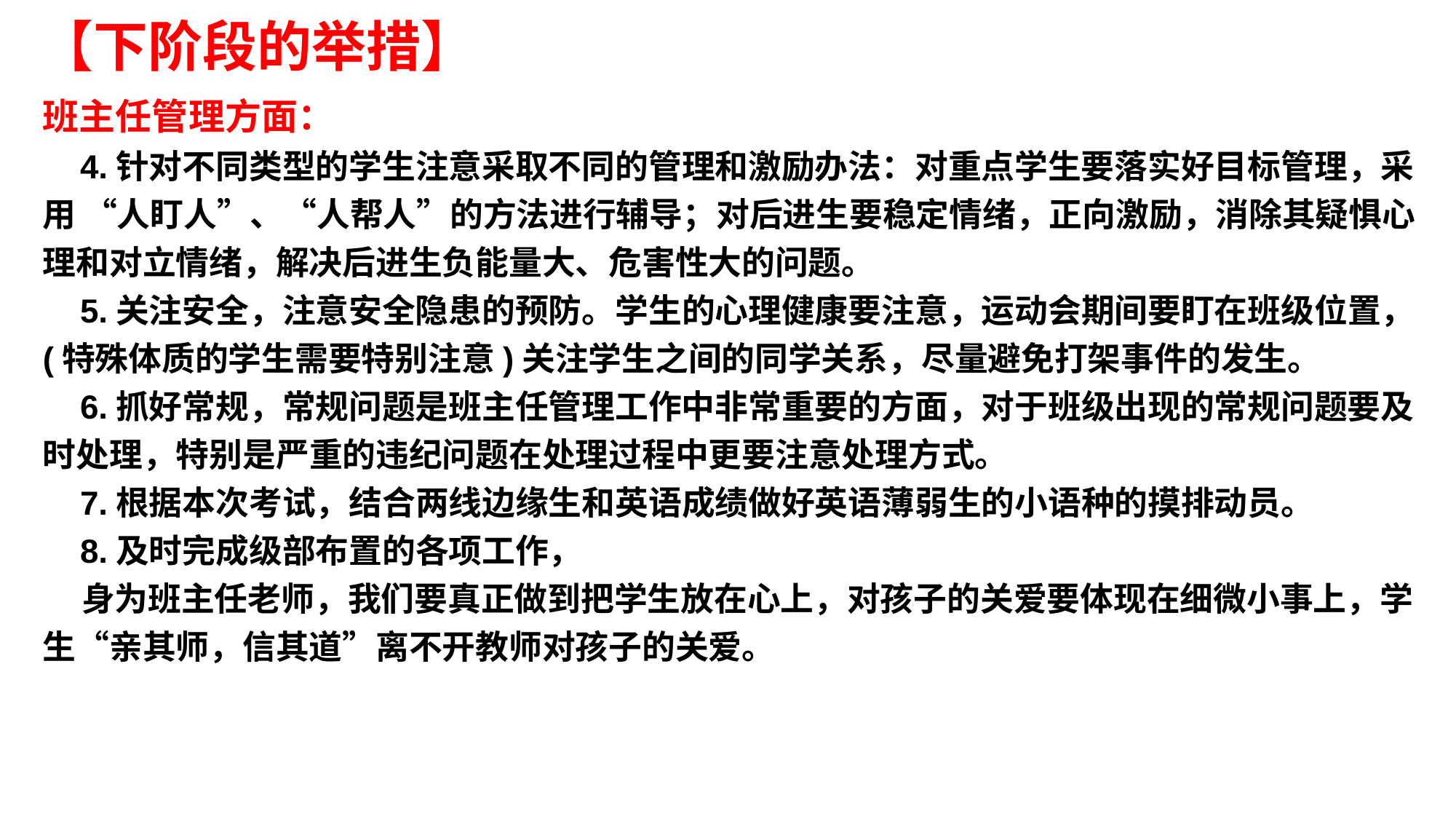

# 【下阶段的举措】
班主任管理方面：
    4.针对不同类型的学生注意采取不同的管理和激励办法：对重点学生要落实好目标管理，采用 “人盯人”、“人帮人”的方法进行辅导；对后进生要稳定情绪，正向激励，消除其疑惧心理和对立情绪，解决后进生负能量大、危害性大的问题。
    5.关注安全，注意安全隐患的预防。学生的心理健康要注意，运动会期间要盯在班级位置，(特殊体质的学生需要特别注意)关注学生之间的同学关系，尽量避免打架事件的发生。
    6.抓好常规，常规问题是班主任管理工作中非常重要的方面，对于班级出现的常规问题要及时处理，特别是严重的违纪问题在处理过程中更要注意处理方式。
    7.根据本次考试，结合两线边缘生和英语成绩做好英语薄弱生的小语种的摸排动员。
    8.及时完成级部布置的各项工作，
    身为班主任老师，我们要真正做到把学生放在心上，对孩子的关爱要体现在细微小事上，学生“亲其师，信其道”离不开教师对孩子的关爱。